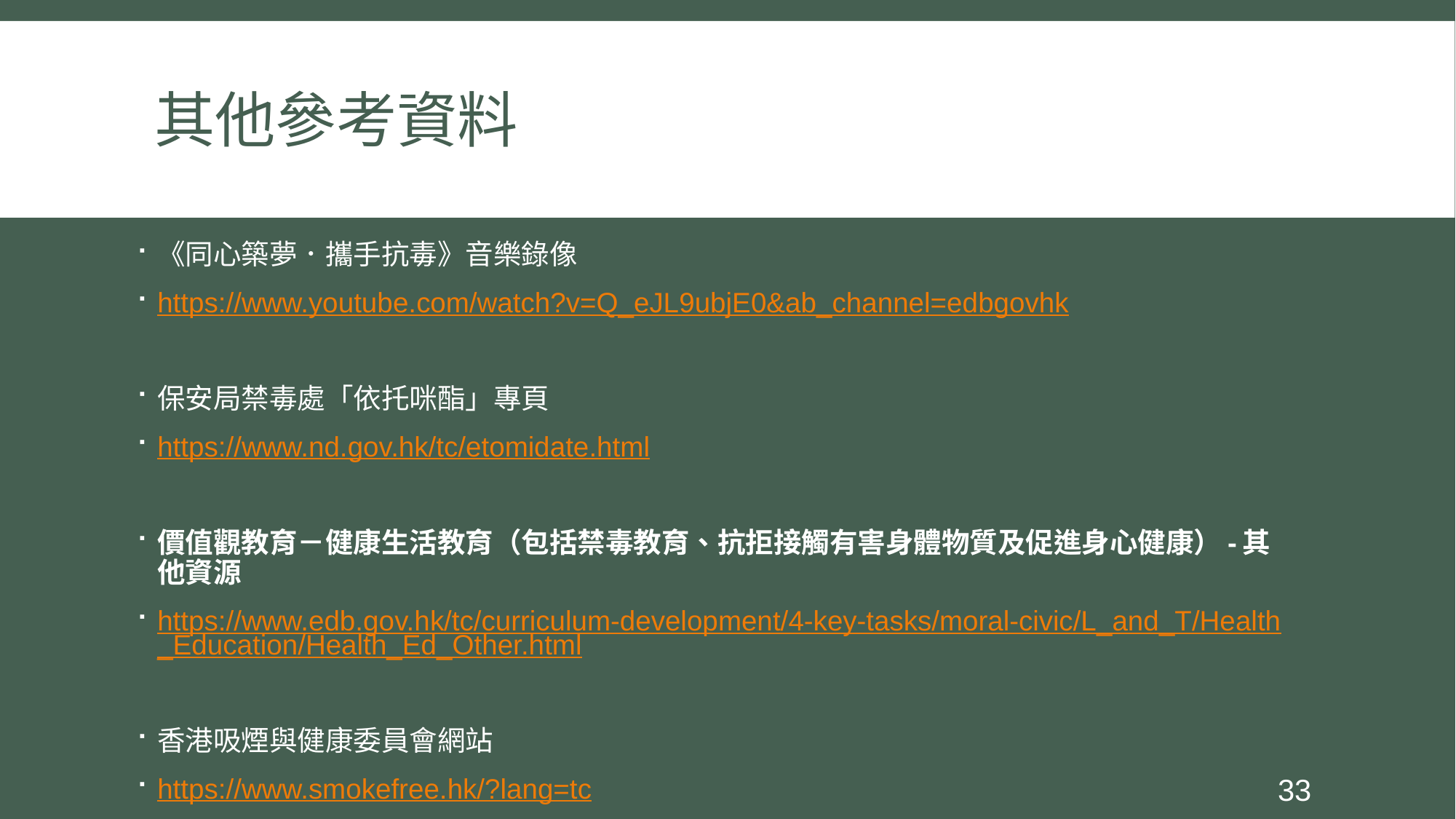

# 其他參考資料
《同心築夢．攜手抗毒》音樂錄像
https://www.youtube.com/watch?v=Q_eJL9ubjE0&ab_channel=edbgovhk

保安局禁毒處「依托咪酯」專頁
https://www.nd.gov.hk/tc/etomidate.html

價值觀教育－健康生活教育（包括禁毒教育、抗拒接觸有害身體物質及促進身心健康）-其他資源
https://www.edb.gov.hk/tc/curriculum-development/4-key-tasks/moral-civic/L_and_T/Health_Education/Health_Ed_Other.html

香港吸煙與健康委員會網站
https://www.smokefree.hk/?lang=tc

33